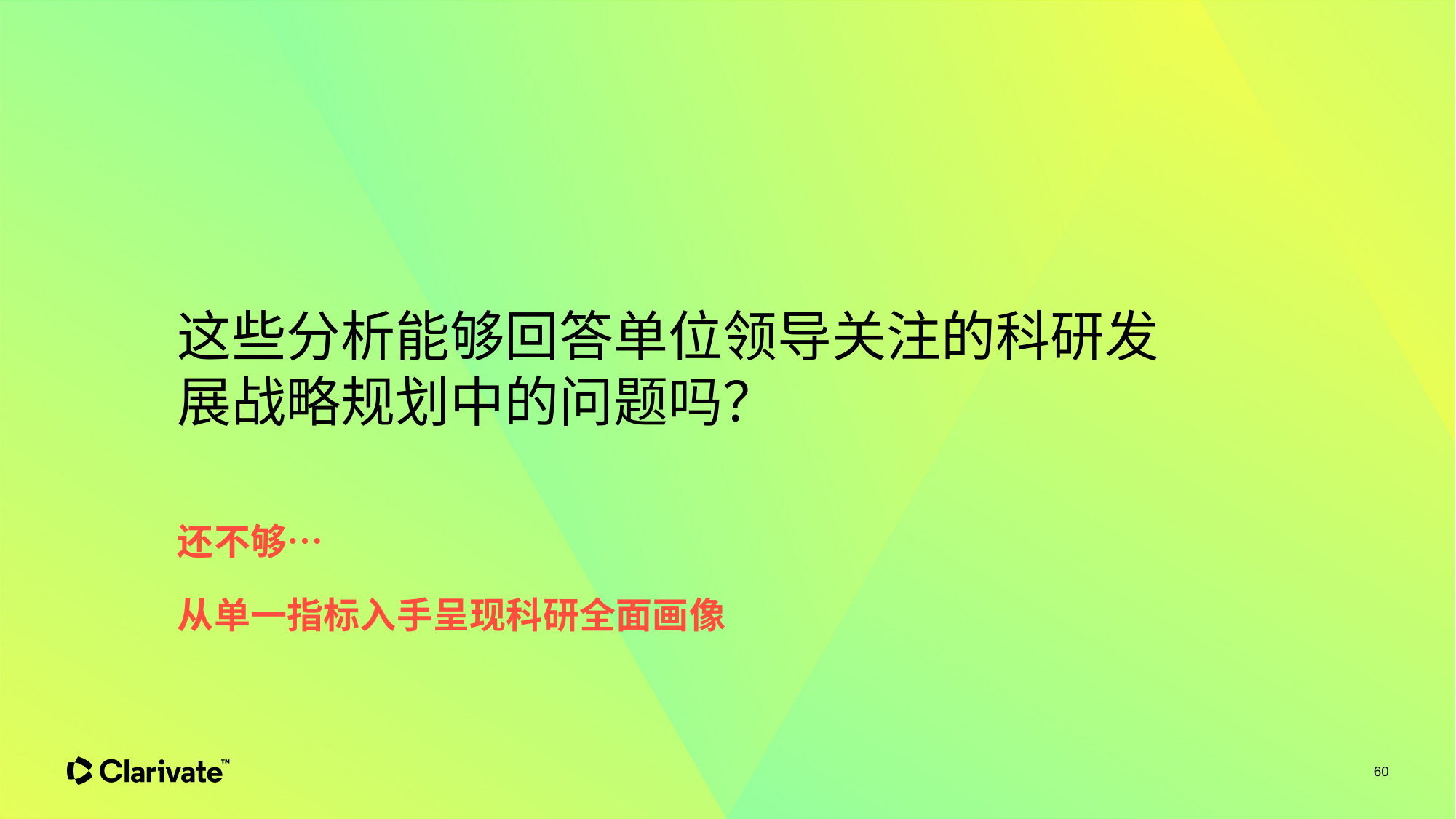

这些分析能够回答单位领导关注的科研发展战略规划中的问题吗？
还不够…

从单一指标入手呈现科研全面画像

60